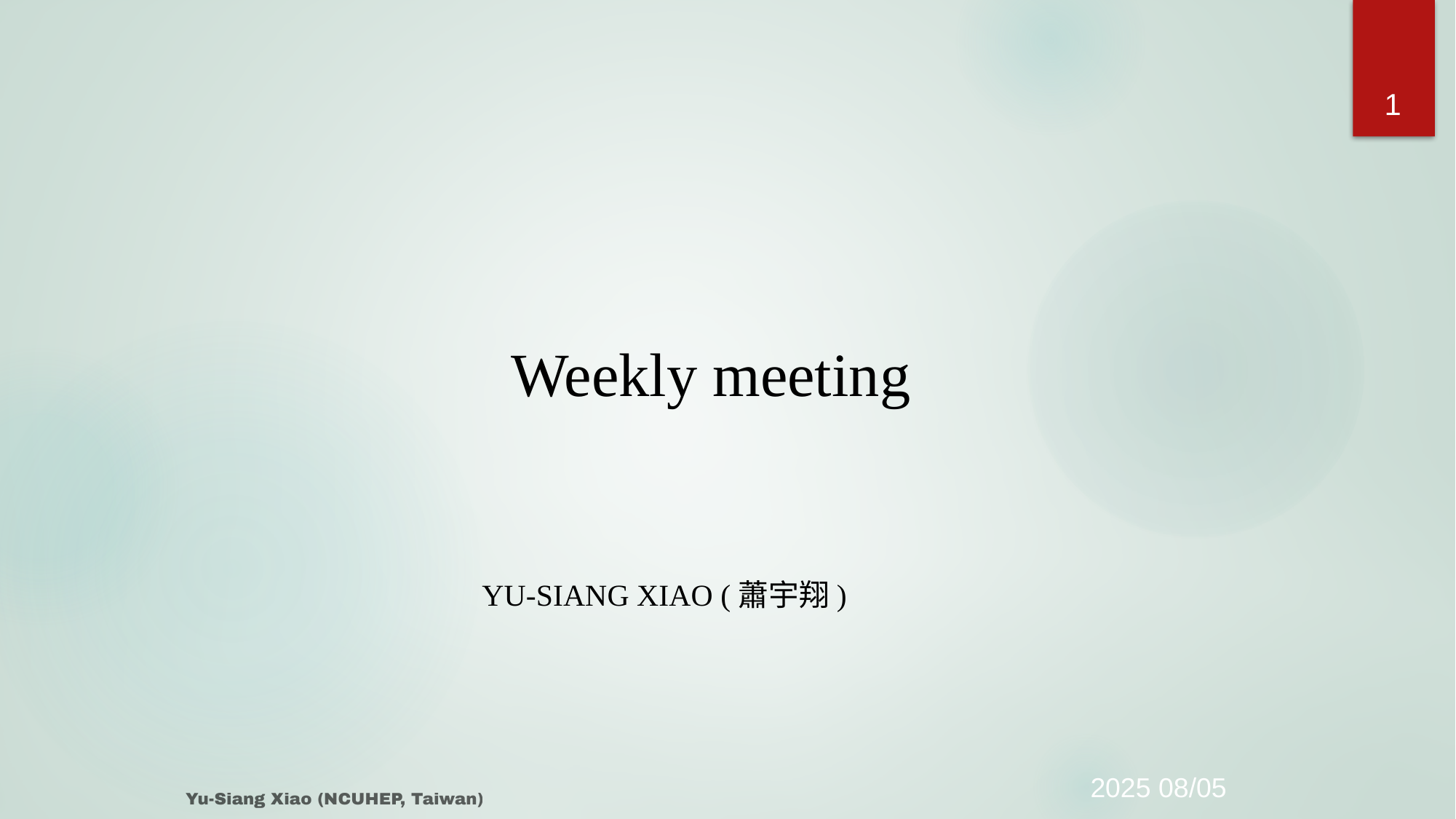

1
# Weekly meeting
Yu-Siang Xiao (蕭宇翔)
2025 08/05
Yu-Siang Xiao (NCUHEP, Taiwan)